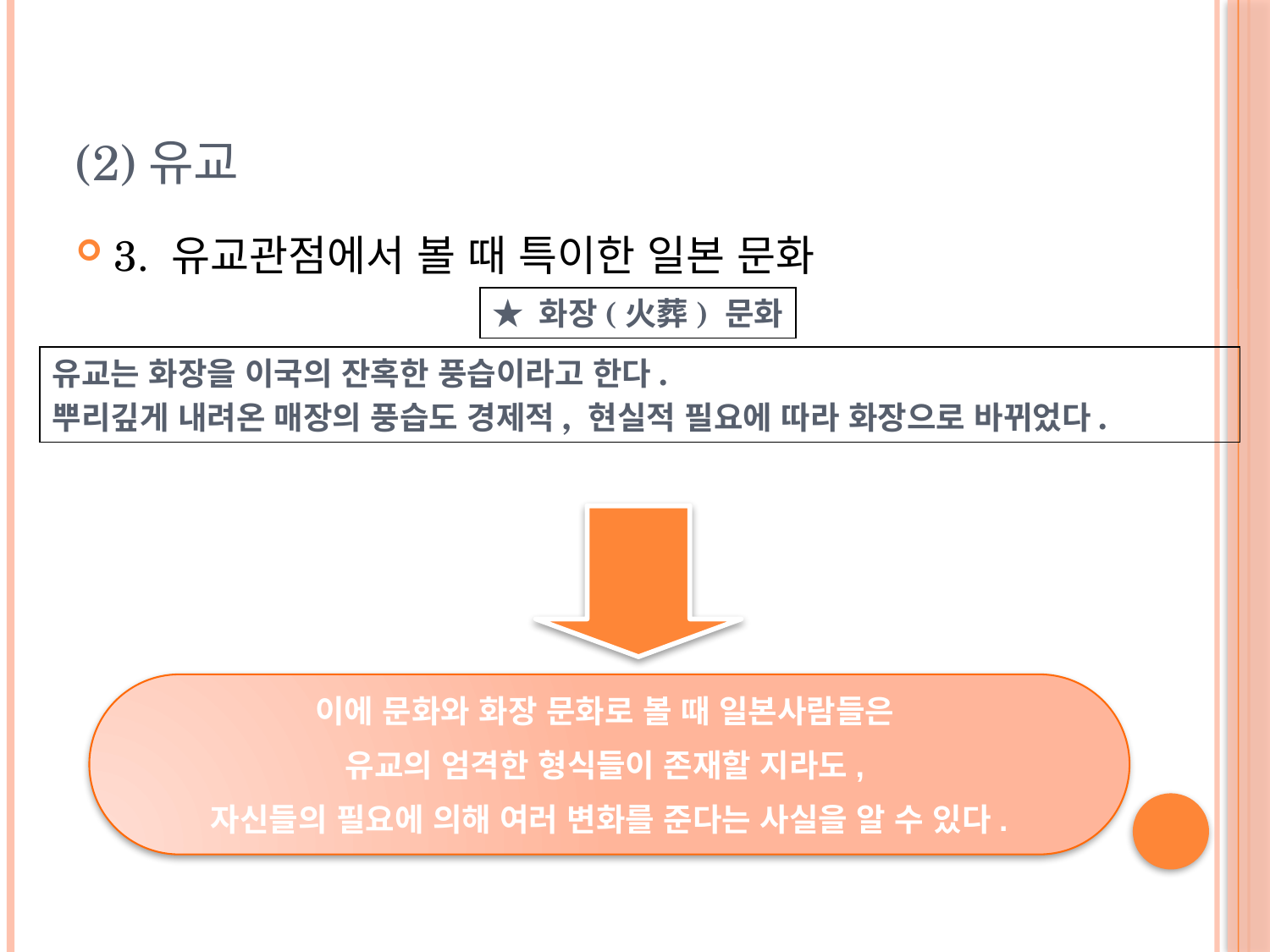

# (2)유교
3. 유교관점에서 볼 때 특이한 일본 문화
★ 화장(火葬) 문화
유교는 화장을 이국의 잔혹한 풍습이라고 한다.
뿌리깊게 내려온 매장의 풍습도 경제적, 현실적 필요에 따라 화장으로 바뀌었다.

이에 문화와 화장 문화로 볼 때 일본사람들은
유교의 엄격한 형식들이 존재할 지라도,
자신들의 필요에 의해 여러 변화를 준다는 사실을 알 수 있다.